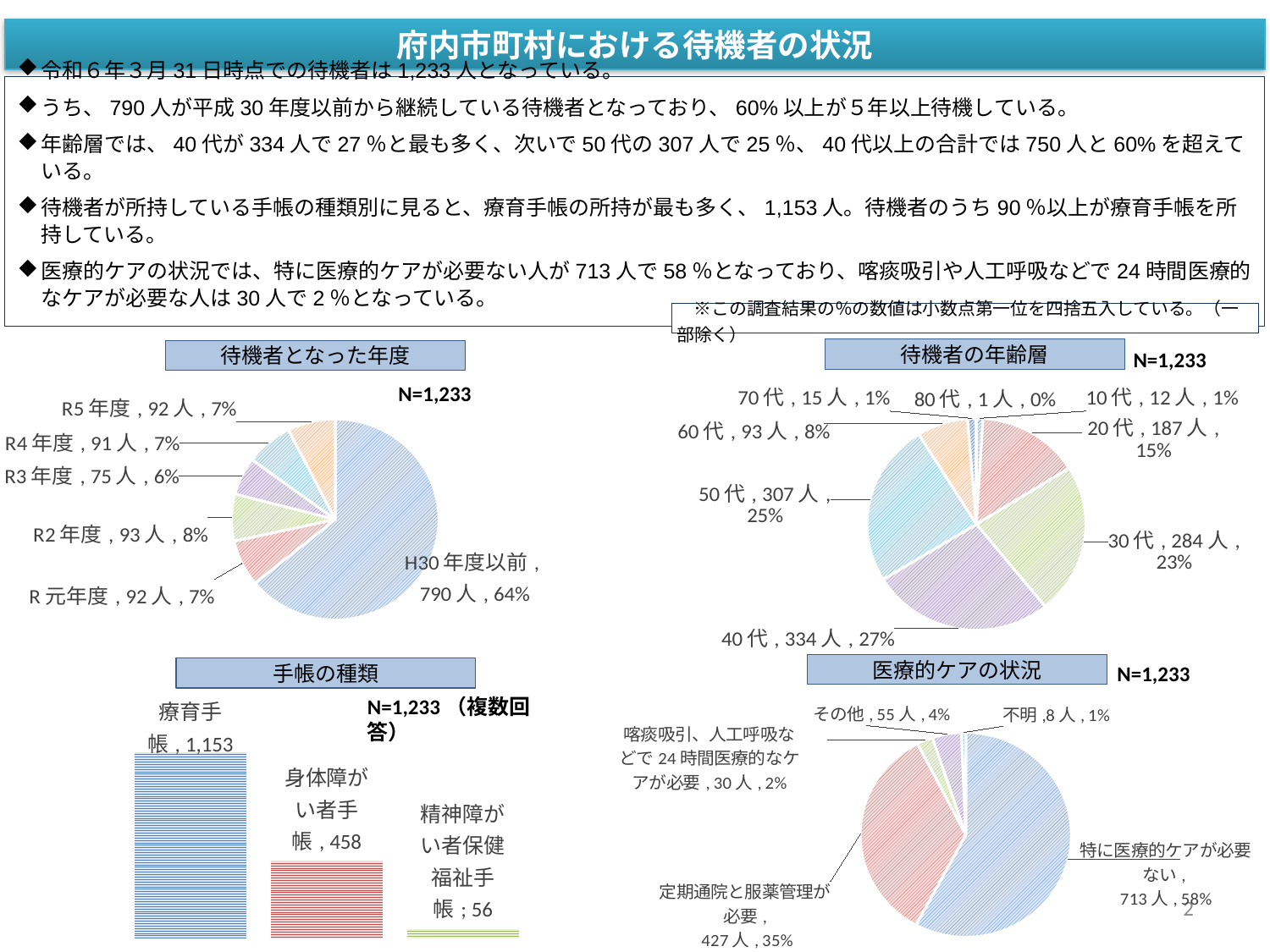

府内市町村における待機者の状況
令和６年３月31日時点での待機者は1,233人となっている。
うち、790人が平成30年度以前から継続している待機者となっており、60%以上が５年以上待機している。
年齢層では、40代が334人で27％と最も多く、次いで50代の307人で25％、40代以上の合計では750人と60%を超えている。
待機者が所持している手帳の種類別に見ると、療育手帳の所持が最も多く、1,153人。待機者のうち90％以上が療育手帳を所持している。
医療的ケアの状況では、特に医療的ケアが必要ない人が713人で58％となっており、喀痰吸引や人工呼吸などで24時間医療的なケアが必要な人は30人で2％となっている。

　※この調査結果の％の数値は小数点第一位を四捨五入している。（一部除く）
待機者の年齢層
待機者となった年度
N=1,233
N=1,233

### Chart

| Category | 待機者の年齢層 |
|---|---|
| 10代 | 12.0 |
| 20代 | 187.0 |
| 30代 | 284.0 |
| 40代 | 334.0 |
| 50代 | 307.0 |
| 60代 | 93.0 |
| 70代 | 15.0 |
| 80代 | 1.0 |

### Chart

| Category | 待機者となった年度 |
|---|---|
| H30年度以前 | 790.0 |
| R元年度 | 92.0 |
| R2年度 | 93.0 |
| R3年度 | 75.0 |
| R4年度 | 91.0 |
| R5年度 | 92.0 |
医療的ケアの状況
N=1,233
手帳の種類

### Chart

| Category | 医療的ケアの状況 |
|---|---|
| 特に医療的ケアが必要ない | 713.0 |
| 定期通院と服薬管理が必要 | 427.0 |
| 喀痰吸引、人工呼吸などで24時間医療的なケアが必要 | 30.0 |
| その他 | 55.0 |
| 不明 | 8.0 |

### Chart

| Category | 療育手帳 | 身体障がい者手帳 | 精神障がい者保健福祉手帳 |
|---|---|---|---|
| 手帳所持者数 | 1153.0 | 458.0 | 56.0 |
N=1,233（複数回答）
2